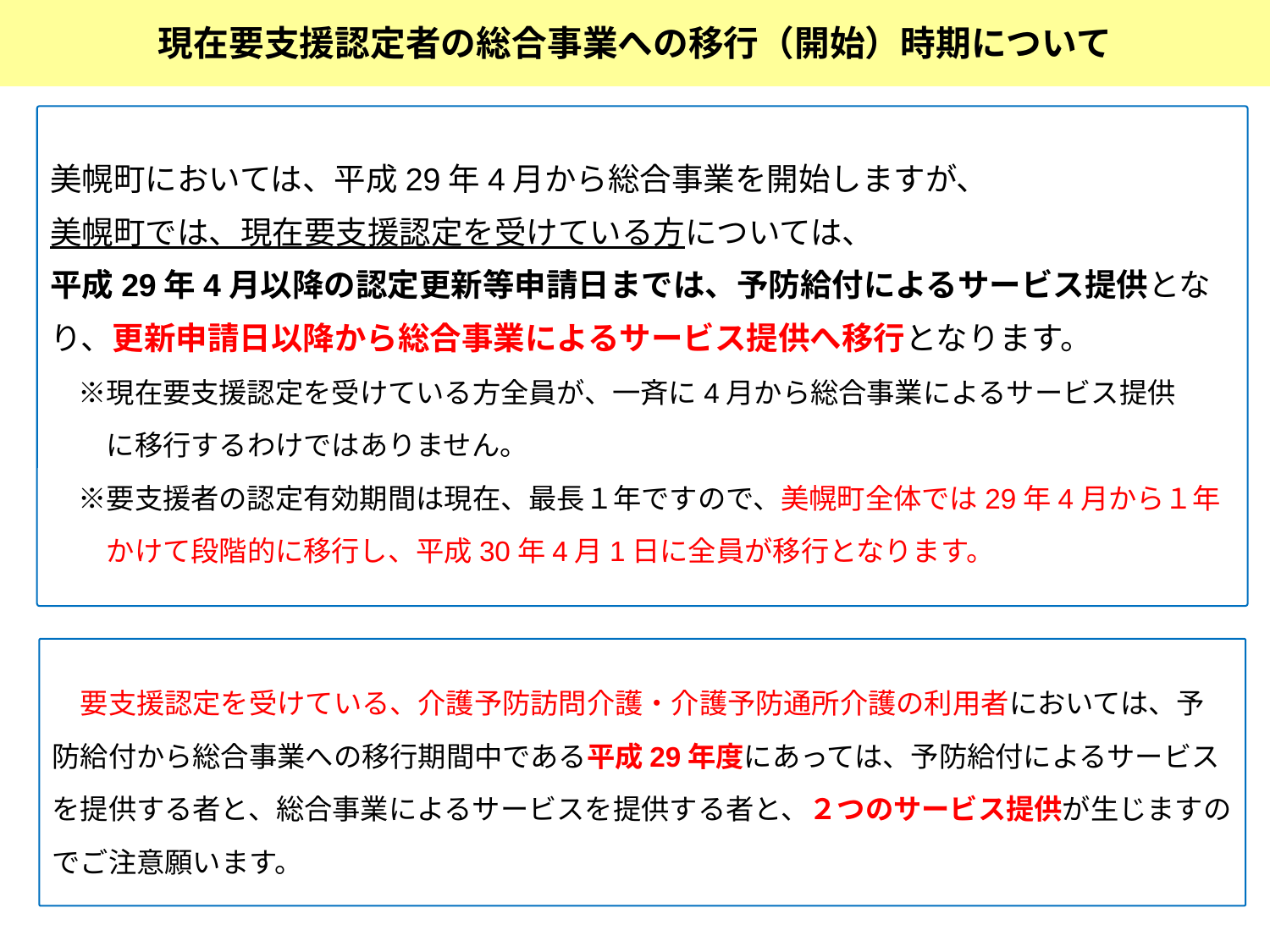

現在要支援認定者の総合事業への移行（開始）時期について
美幌町においては、平成29年4月から総合事業を開始しますが、
美幌町では、現在要支援認定を受けている方については、
平成29年4月以降の認定更新等申請日までは、予防給付によるサービス提供となり、更新申請日以降から総合事業によるサービス提供へ移行となります。
　※現在要支援認定を受けている方全員が、一斉に4月から総合事業によるサービス提供
　　に移行するわけではありません。
　※要支援者の認定有効期間は現在、最長１年ですので、美幌町全体では29年4月から１年
　　かけて段階的に移行し、平成30年4月1日に全員が移行となります。
　要支援認定を受けている、介護予防訪問介護・介護予防通所介護の利用者においては、予防給付から総合事業への移行期間中である平成29年度にあっては、予防給付によるサービスを提供する者と、総合事業によるサービスを提供する者と、２つのサービス提供が生じますのでご注意願います。